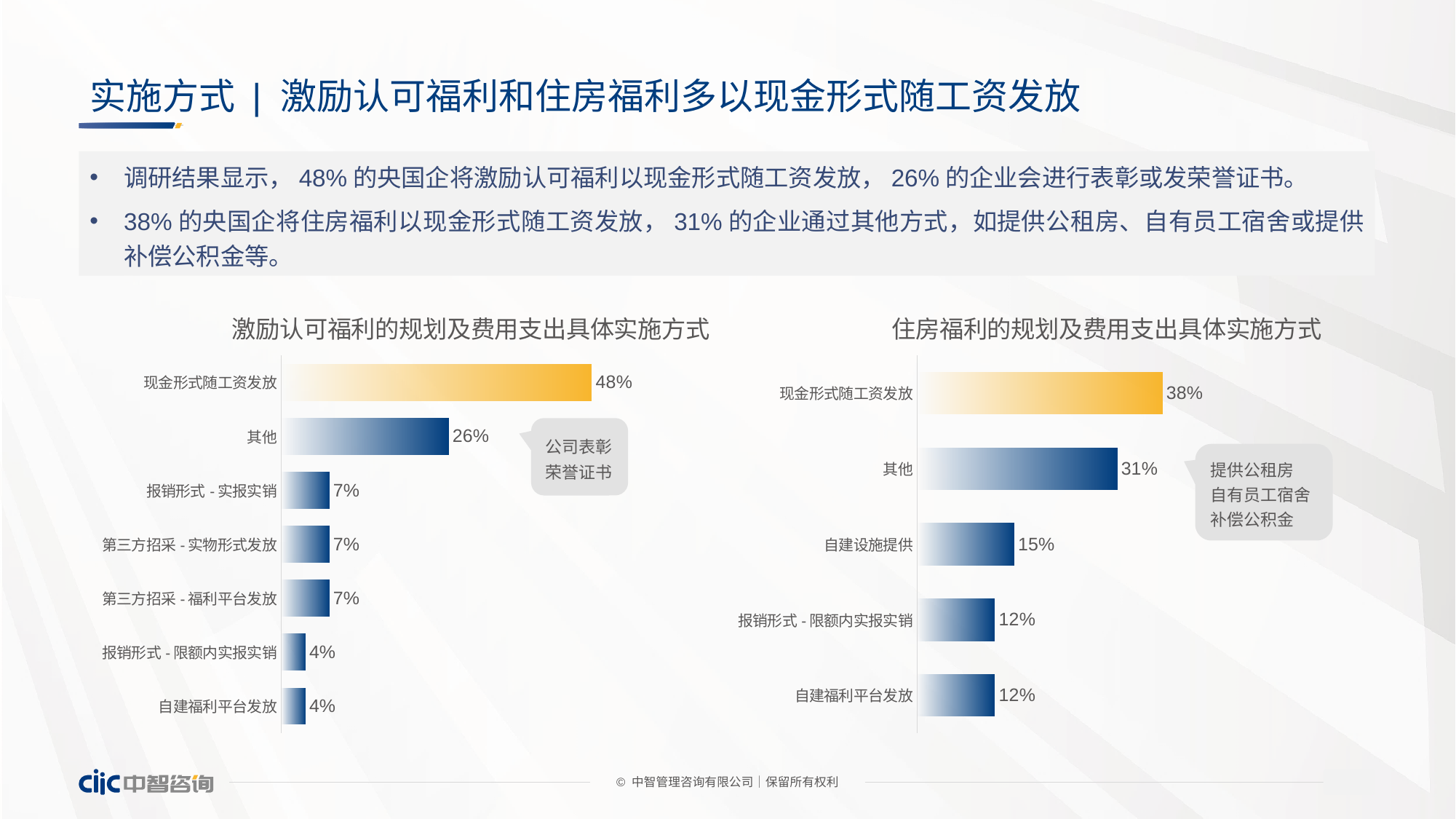

# 实施方式 | 激励认可福利和住房福利多以现金形式随工资发放
调研结果显示，48%的央国企将激励认可福利以现金形式随工资发放，26%的企业会进行表彰或发荣誉证书。
38%的央国企将住房福利以现金形式随工资发放，31%的企业通过其他方式，如提供公租房、自有员工宿舍或提供补偿公积金等。

### Chart: 激励认可福利的规划及费用支出具体实施方式

| Category | 占比 |
|---|---|
| 现金形式随工资发放 | 0.481481481481481 |
| 其他 | 0.259259259259259 |
| 报销形式-实报实销 | 0.0740740740740741 |
| 第三方招采-实物形式发放 | 0.0740740740740741 |
| 第三方招采-福利平台发放 | 0.0740740740740741 |
| 报销形式-限额内实报实销 | 0.037037037037037 |
| 自建福利平台发放 | 0.037037037037037 |
公司表彰
荣誉证书

### Chart: 住房福利的规划及费用支出具体实施方式

| Category | 占比 |
|---|---|
| 现金形式随工资发放 | 0.38 |
| 其他 | 0.31 |
| 自建设施提供 | 0.15 |
| 报销形式-限额内实报实销 | 0.12 |
| 自建福利平台发放 | 0.12 |
提供公租房
自有员工宿舍
补偿公积金
© 中智管理咨询有限公司│保留所有权利
26